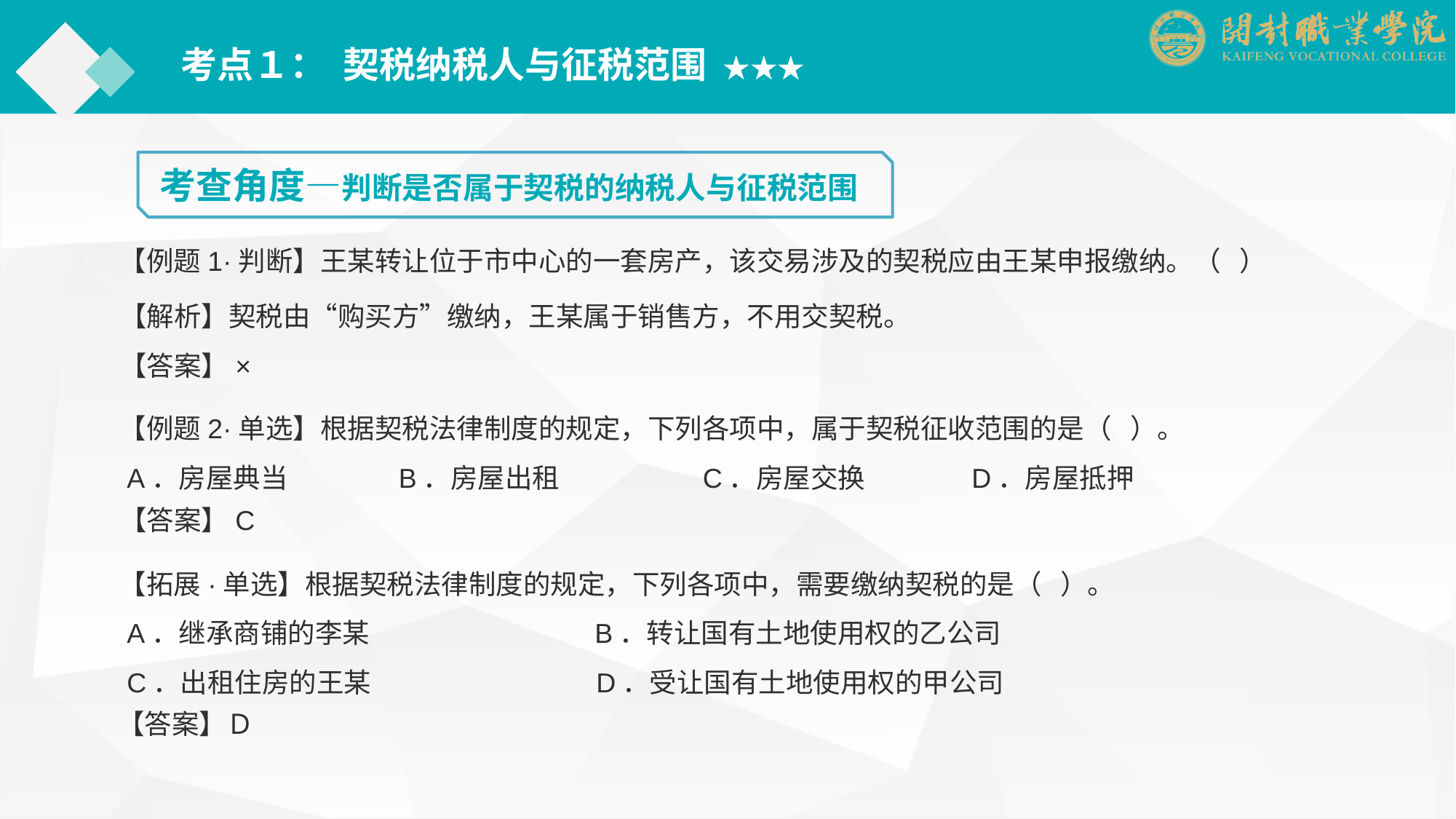

考点１：  契税纳税人与征税范围  ★★★

考查角度—判断是否属于契税的纳税人与征税范围
【例题1·判断】王某转让位于市中心的一套房产，该交易涉及的契税应由王某申报缴纳。（   ）
【解析】契税由“购买方”缴纳，王某属于销售方，不用交契税。
【答案】×
【例题2·单选】根据契税法律制度的规定，下列各项中，属于契税征收范围的是（   ）。
 A．房屋典当	　　B．房屋出租　　　　　C．房屋交换	　　　D．房屋抵押
【答案】C
【拓展·单选】根据契税法律制度的规定，下列各项中，需要缴纳契税的是（   ）。
 A．继承商铺的李某　　　　　　　　B．转让国有土地使用权的乙公司
 C．出租住房的王某　　　　　　　　D．受让国有土地使用权的甲公司
【答案】Ｄ